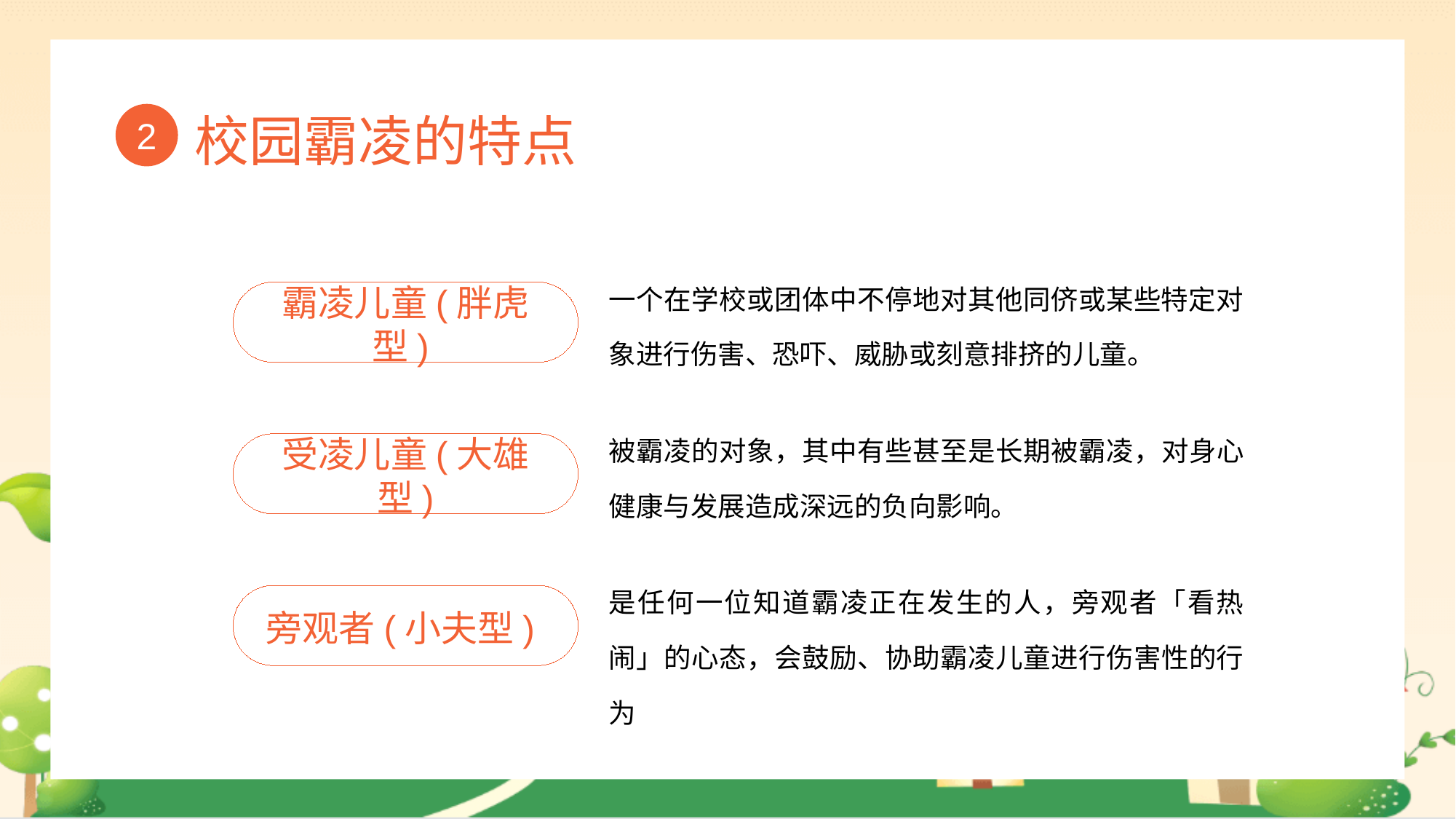

一个在学校或团体中不停地对其他同侪或某些特定对象进行伤害、恐吓、威胁或刻意排挤的儿童。
霸凌儿童(胖虎型)
被霸凌的对象，其中有些甚至是长期被霸凌，对身心健康与发展造成深远的负向影响。
受凌儿童(大雄型)
是任何一位知道霸凌正在发生的人，旁观者「看热闹」的心态，会鼓励、协助霸凌儿童进行伤害性的行为
旁观者(小夫型)